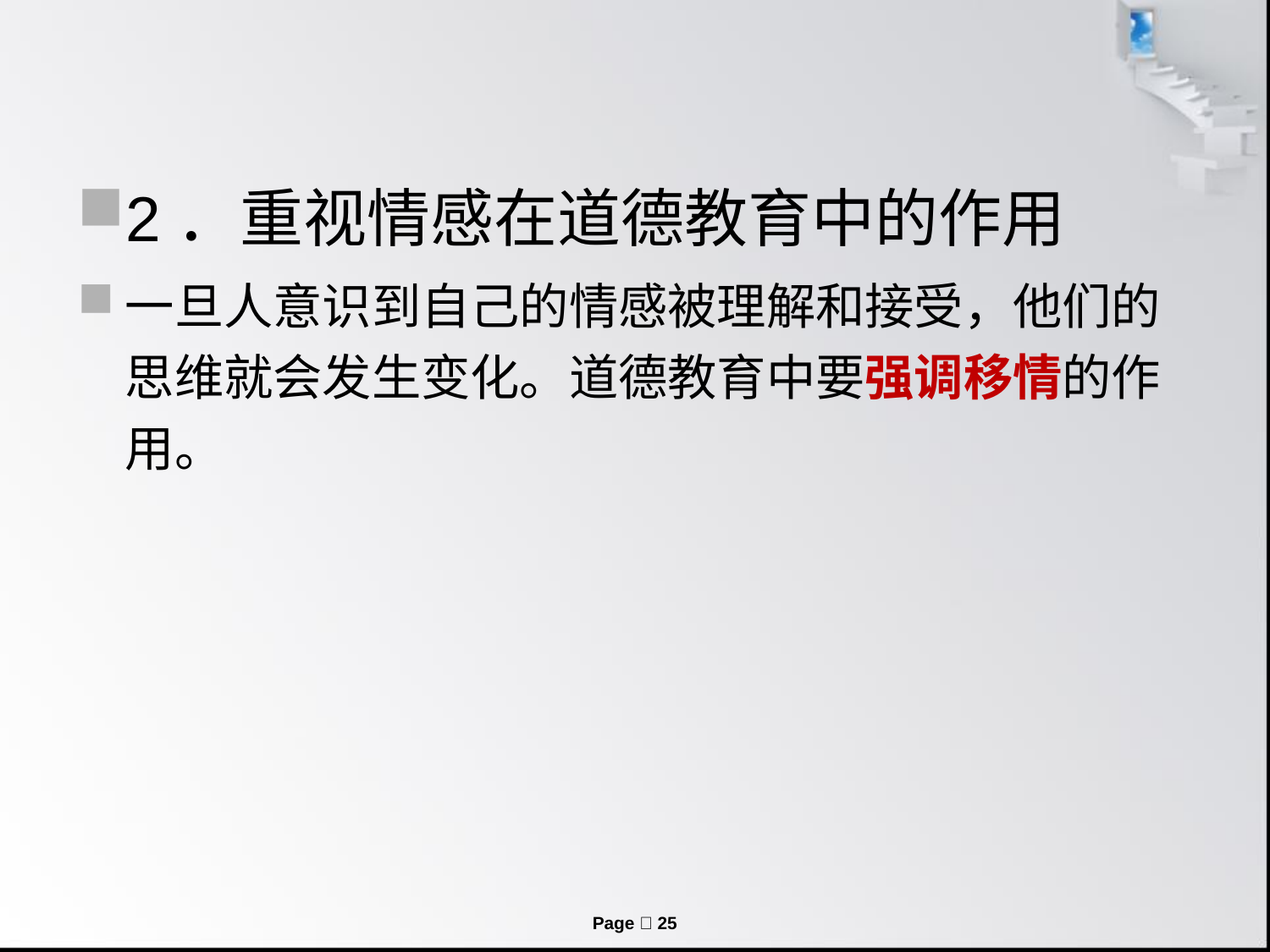

#
2．重视情感在道德教育中的作用
一旦人意识到自己的情感被理解和接受，他们的思维就会发生变化。道德教育中要强调移情的作用。